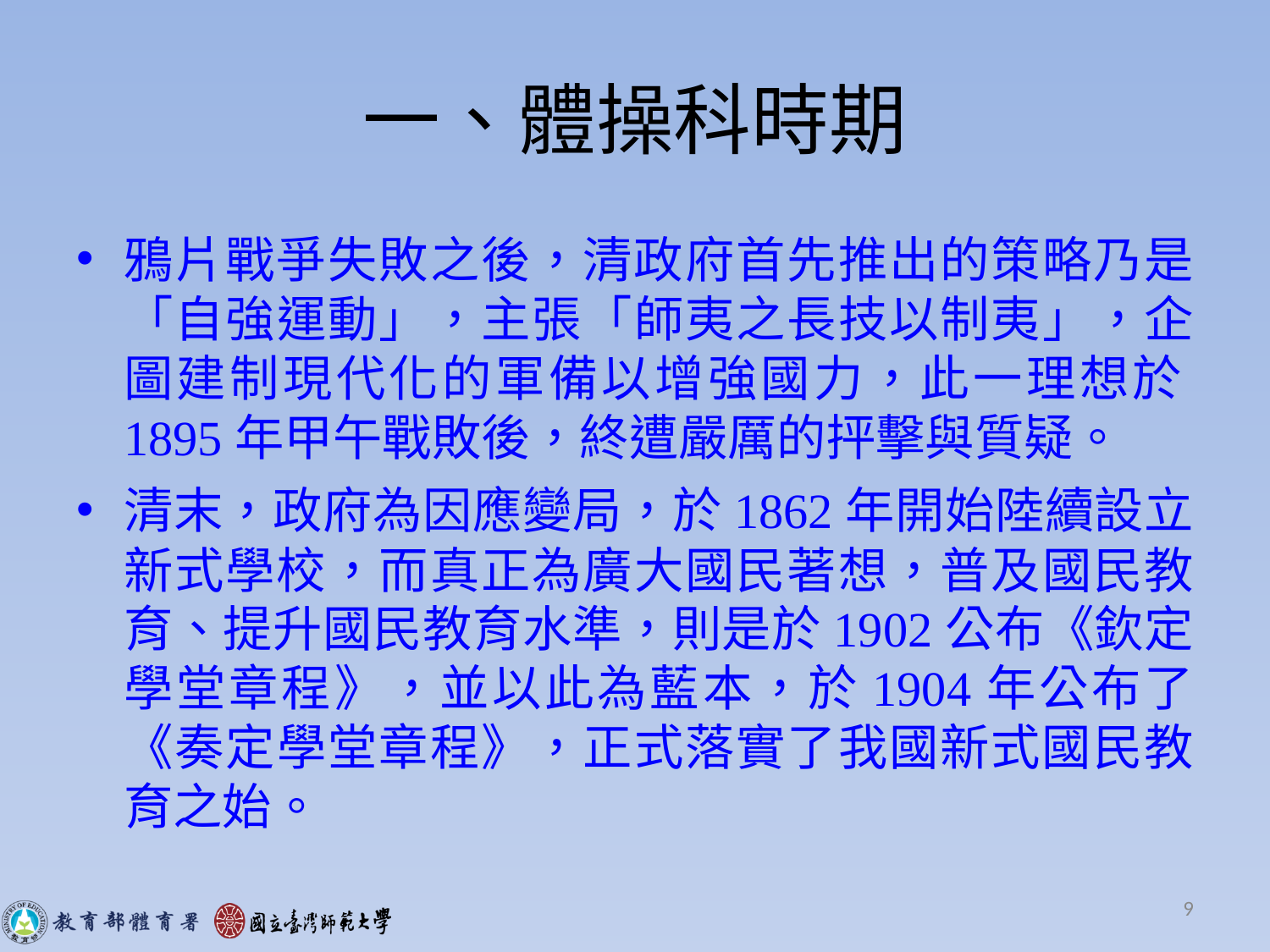

# 一、體操科時期
鴉片戰爭失敗之後，清政府首先推出的策略乃是「自強運動」，主張「師夷之長技以制夷」，企圖建制現代化的軍備以增強國力，此一理想於1895年甲午戰敗後，終遭嚴厲的抨擊與質疑。
清末，政府為因應變局，於1862年開始陸續設立新式學校，而真正為廣大國民著想，普及國民教育、提升國民教育水準，則是於1902公布《欽定學堂章程》，並以此為藍本，於1904年公布了《奏定學堂章程》，正式落實了我國新式國民教育之始。
9